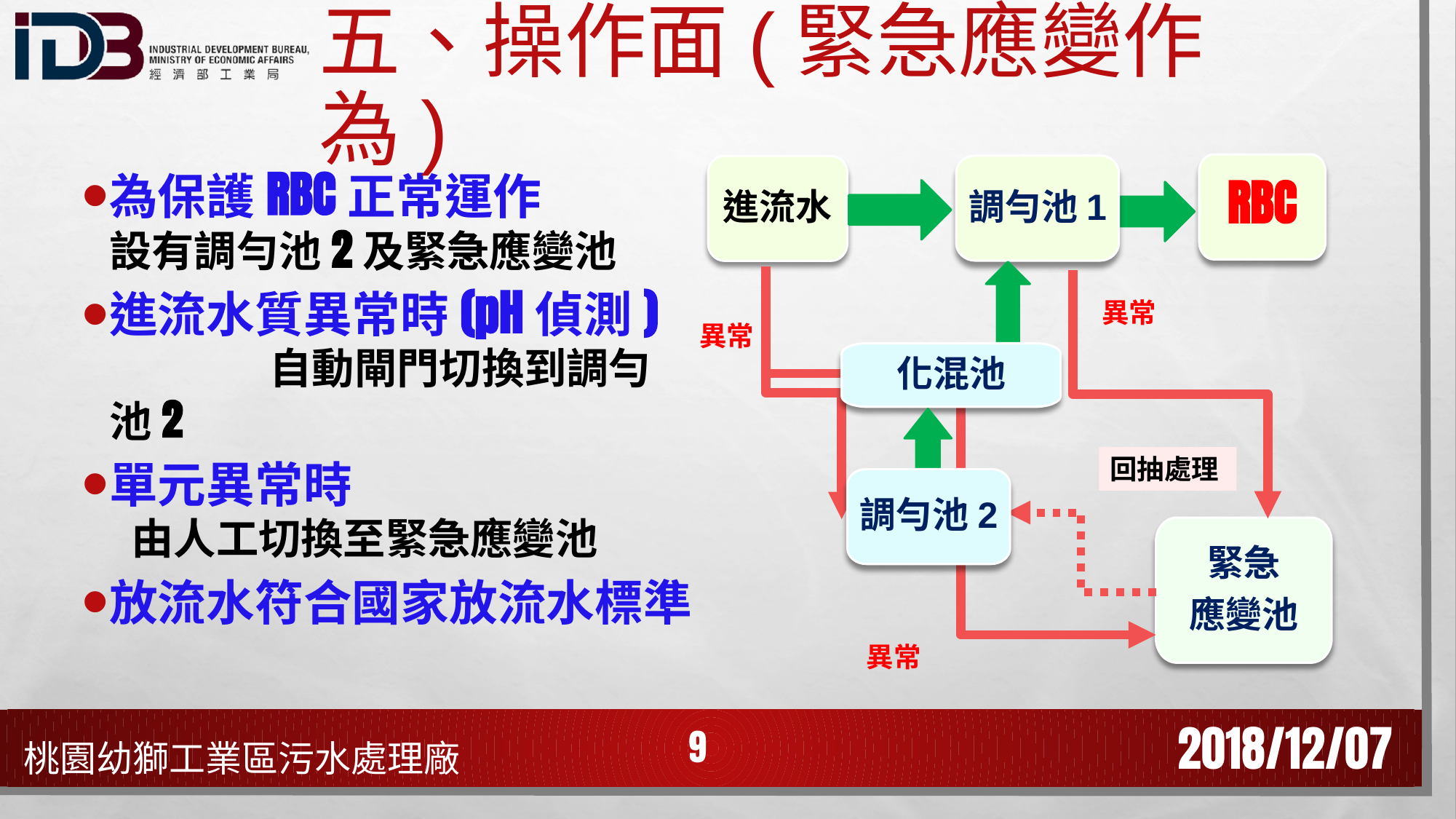

五、操作面(緊急應變作為)
為保護rbc正常運作          設有調勻池2及緊急應變池
進流水質異常時(pH偵測)                 自動閘門切換到調勻池2
單元異常時                                 由人工切換至緊急應變池
放流水符合國家放流水標準
RBC
調勻池1
進流水

異常

異常
化混池

回抽處理
調勻池2
緊急
應變池
異常
2018/12/07
9
桃園幼獅工業區污水處理廠